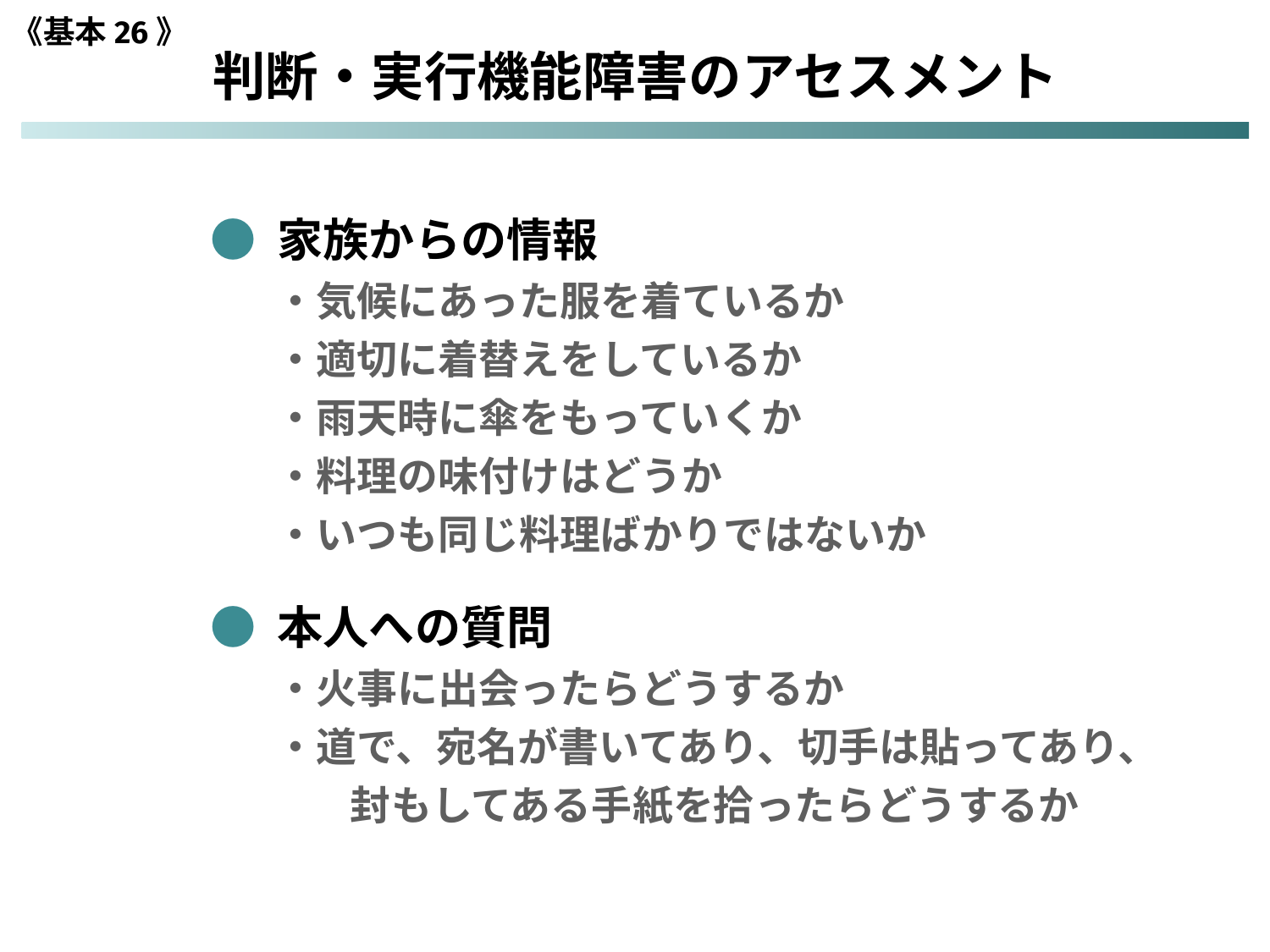

《基本26》
判断・実行機能障害のアセスメント

● 家族からの情報
      ・気候にあった服を着ているか
      ・適切に着替えをしているか
      ・雨天時に傘をもっていくか
      ・料理の味付けはどうか
      ・いつも同じ料理ばかりではないか

● 本人への質問
      ・火事に出会ったらどうするか
      ・道で、宛名が書いてあり、切手は貼ってあり、
　　　  封もしてある手紙を拾ったらどうするか